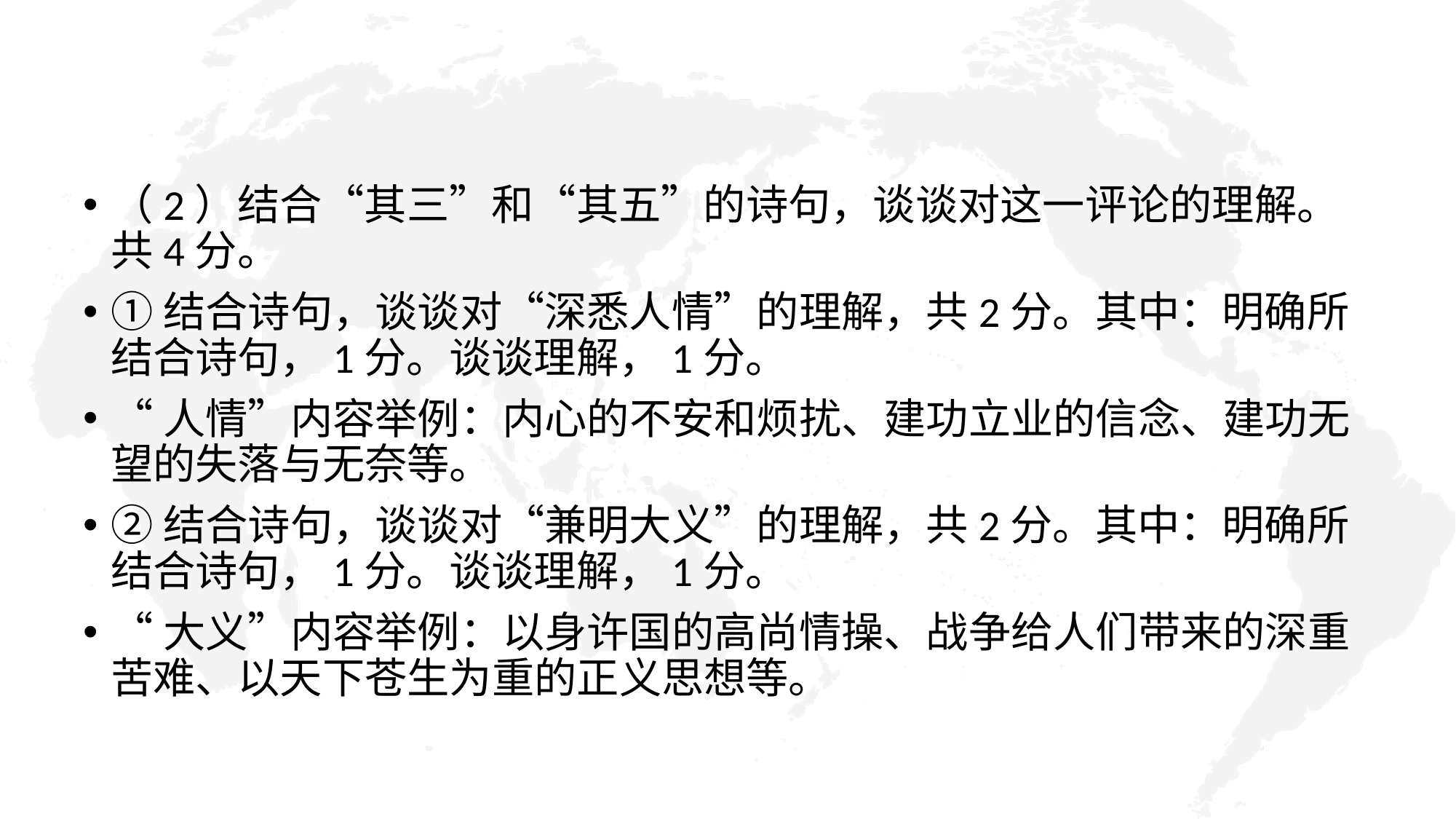

#
（2）结合“其三”和“其五”的诗句，谈谈对这一评论的理解。共4分。
①结合诗句，谈谈对“深悉人情”的理解，共2分。其中：明确所结合诗句，1分。谈谈理解，1分。
“人情”内容举例：内心的不安和烦扰、建功立业的信念、建功无望的失落与无奈等。
②结合诗句，谈谈对“兼明大义”的理解，共2分。其中：明确所结合诗句，1分。谈谈理解，1分。
“大义”内容举例：以身许国的高尚情操、战争给人们带来的深重苦难、以天下苍生为重的正义思想等。